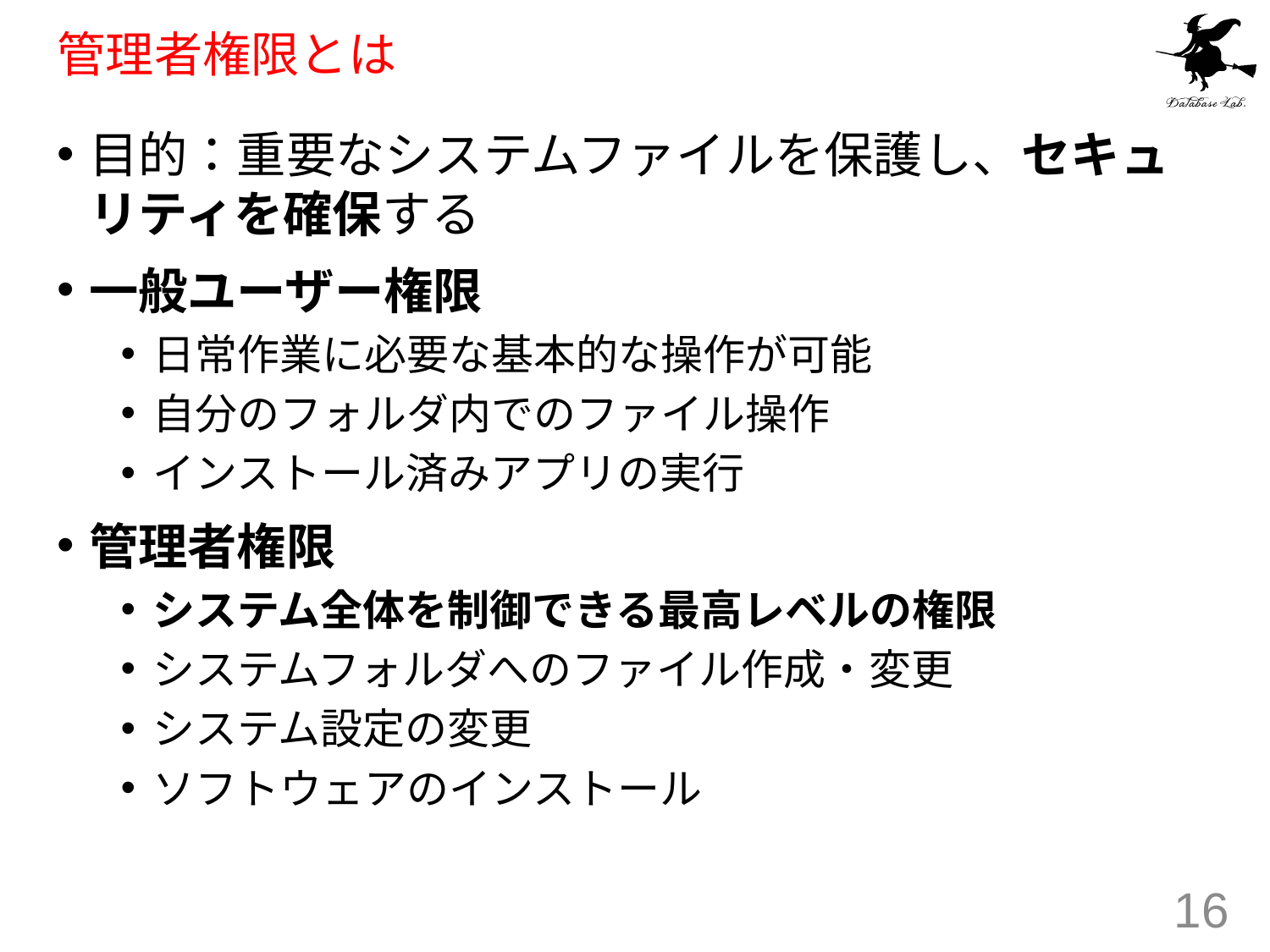

# 管理者権限とは
目的：重要なシステムファイルを保護し、セキュリティを確保する
一般ユーザー権限
日常作業に必要な基本的な操作が可能
自分のフォルダ内でのファイル操作
インストール済みアプリの実行
管理者権限
システム全体を制御できる最高レベルの権限
システムフォルダへのファイル作成・変更
システム設定の変更
ソフトウェアのインストール

16